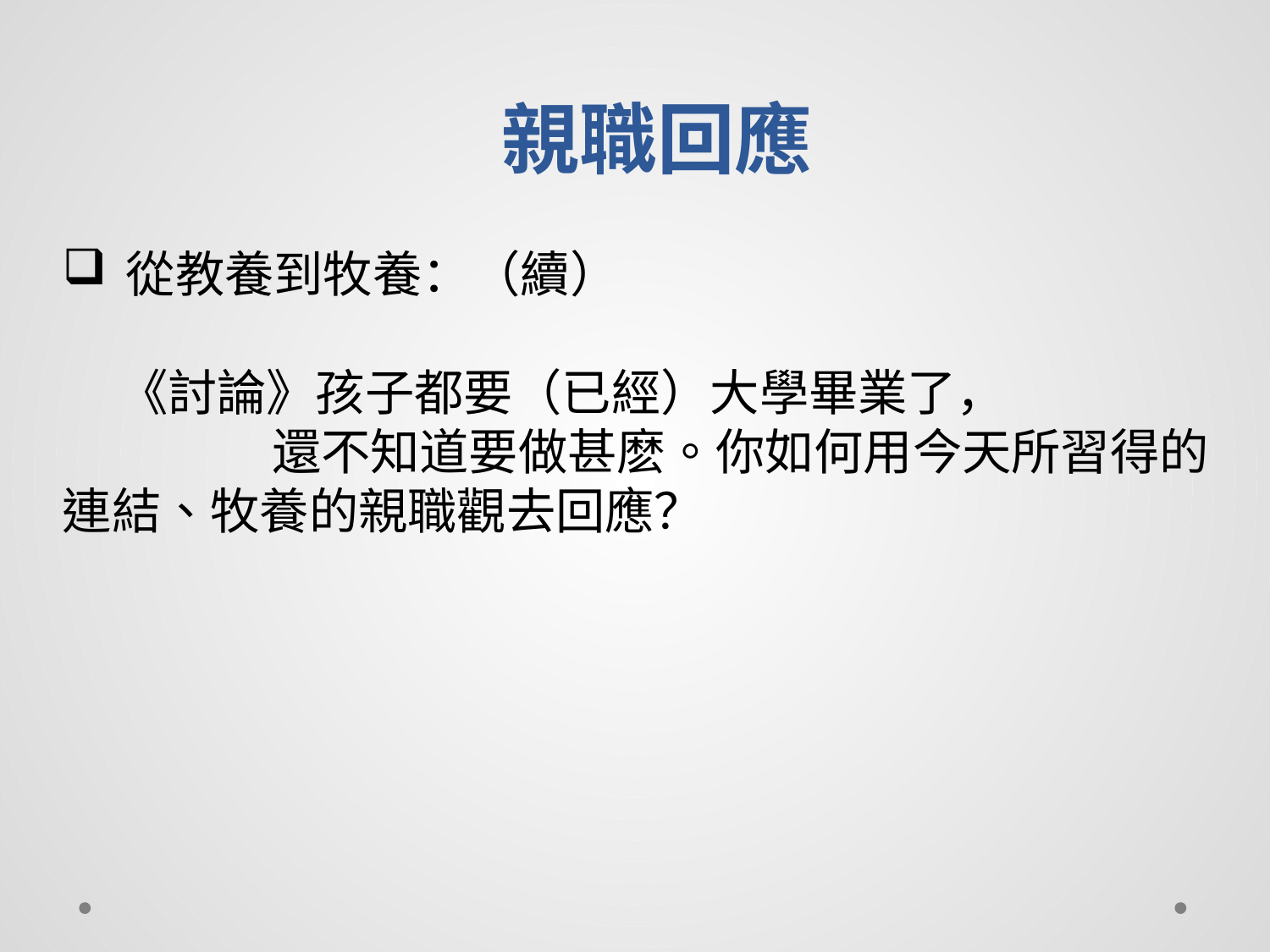

#
親職回應

從教養到牧養：（續）

    《討論》孩子都要（已經）大學畢業了，                                          還不知道要做甚麽。你如何用今天所習得的連結、牧養的親職觀去回應？